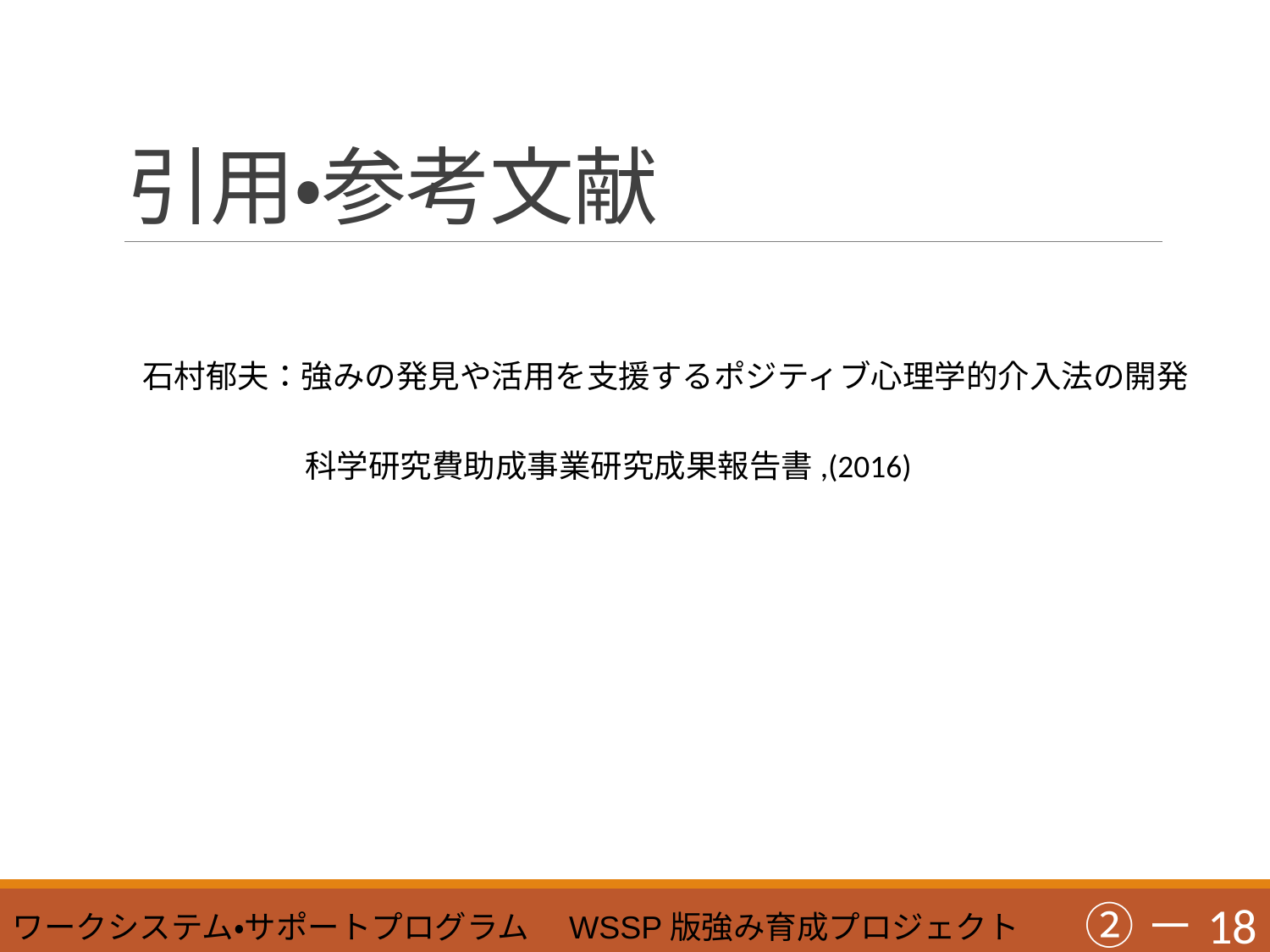

# 引用・参考文献

　石村郁夫：強みの発見や活用を支援するポジティブ心理学的介入法の開発
　　　　　　科学研究費助成事業研究成果報告書,(2016)

②－18
ワークシステム・サポートプログラム　WSSP版強み育成プロジェクト